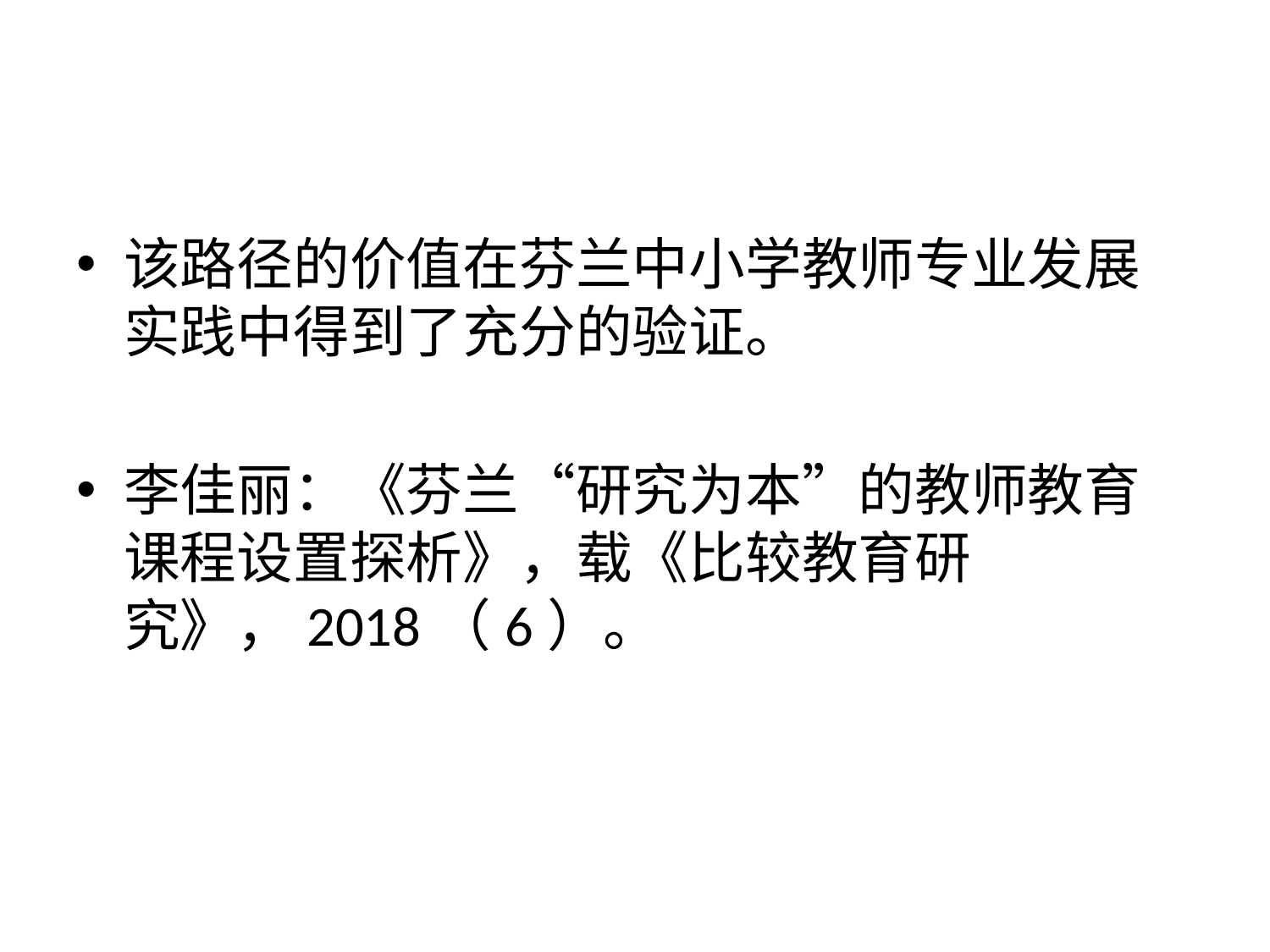

#
该路径的价值在芬兰中小学教师专业发展实践中得到了充分的验证。

李佳丽：《芬兰“研究为本”的教师教育课程设置探析》，载《比较教育研究》，2018（6）。